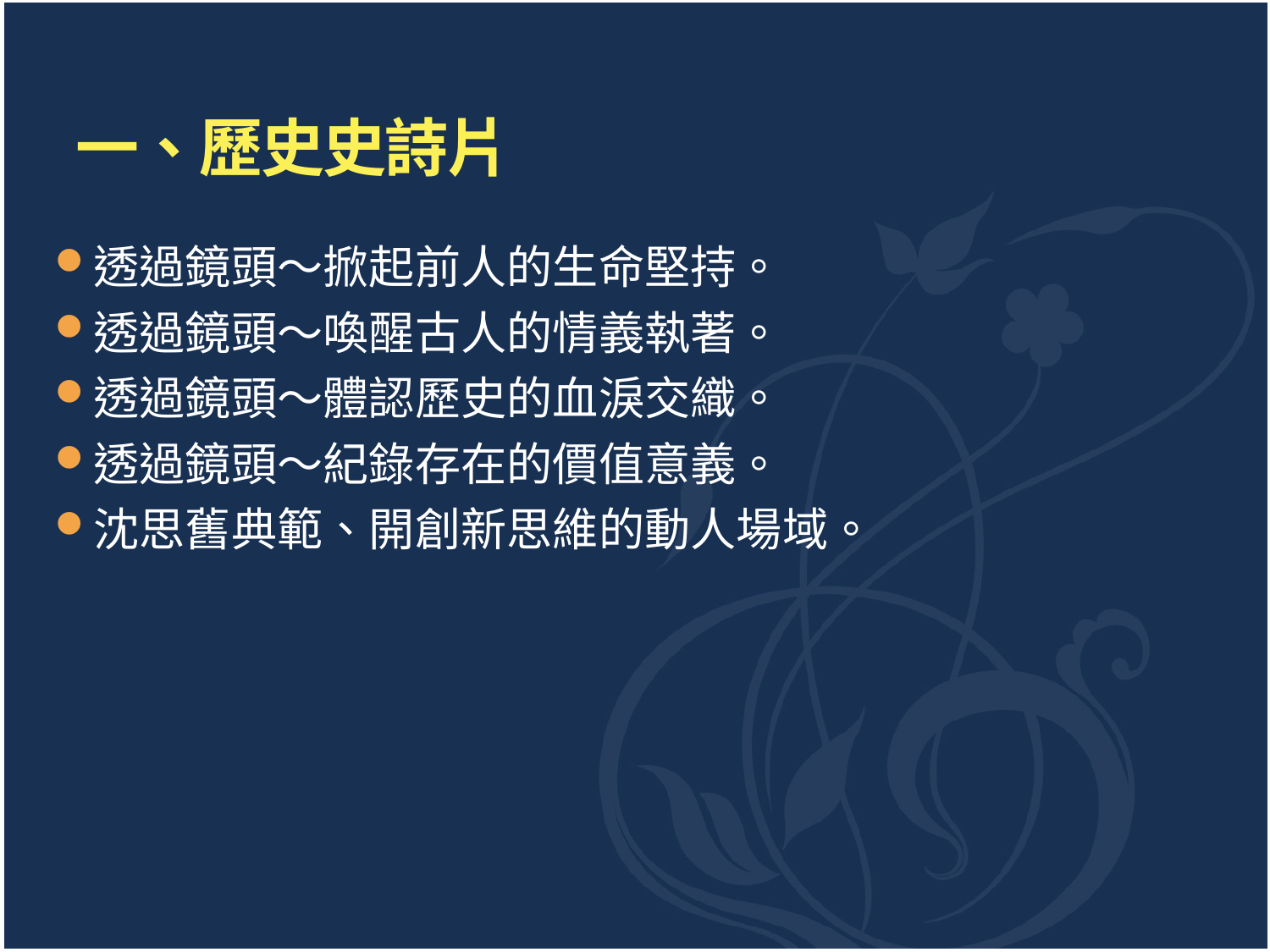

# 一、歷史史詩片
透過鏡頭～掀起前人的生命堅持。
透過鏡頭～喚醒古人的情義執著。
透過鏡頭～體認歷史的血淚交織。
透過鏡頭～紀錄存在的價值意義。
沈思舊典範、開創新思維的動人場域。